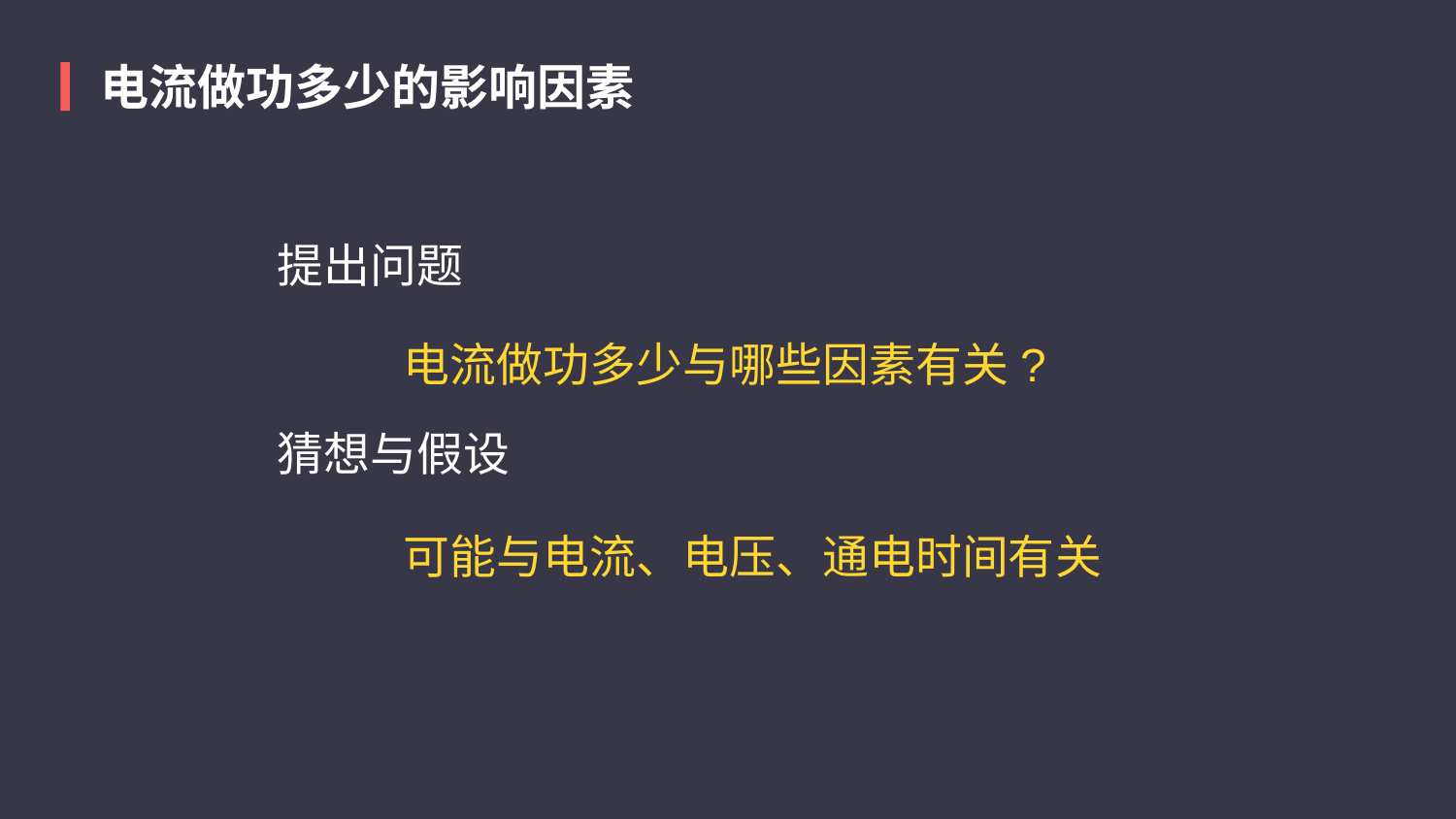

电流做功多少的影响因素

提出问题
电流做功多少与哪些因素有关?
猜想与假设
可能与电流、电压、通电时间有关